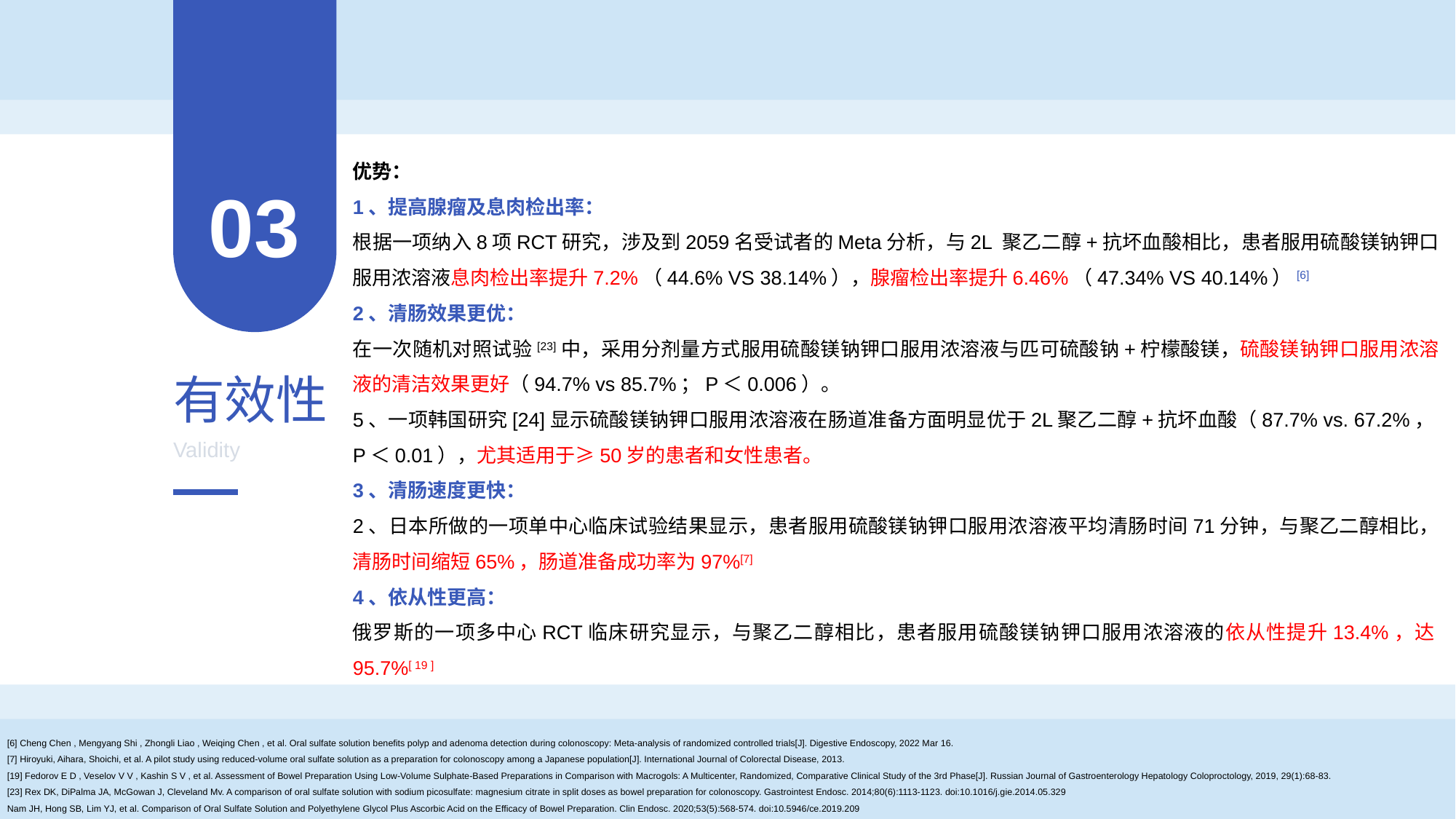

优势：
1、提高腺瘤及息肉检出率：
根据一项纳入8项RCT研究，涉及到2059名受试者的Meta分析，与2L 聚乙二醇+抗坏血酸相比，患者服用硫酸镁钠钾口服用浓溶液息肉检出率提升7.2%（44.6% VS 38.14%），腺瘤检出率提升6.46%（47.34% VS 40.14%）[6]
2、清肠效果更优：
在一次随机对照试验[23]中，采用分剂量方式服用硫酸镁钠钾口服用浓溶液与匹可硫酸钠+柠檬酸镁，硫酸镁钠钾口服用浓溶液的清洁效果更好（94.7% vs 85.7%；P＜0.006）。
5、一项韩国研究[24]显示硫酸镁钠钾口服用浓溶液在肠道准备方面明显优于2L聚乙二醇+抗坏血酸（87.7% vs. 67.2%，P＜0.01），尤其适用于≥50岁的患者和女性患者。
3、清肠速度更快：
2、日本所做的一项单中心临床试验结果显示，患者服用硫酸镁钠钾口服用浓溶液平均清肠时间71分钟，与聚乙二醇相比，清肠时间缩短65%，肠道准备成功率为97%[7]
4、依从性更高：
俄罗斯的一项多中心RCT临床研究显示，与聚乙二醇相比，患者服用硫酸镁钠钾口服用浓溶液的依从性提升13.4%，达95.7%[ 19 ]
03
有效性
Validity

[6] Cheng Chen , Mengyang Shi , Zhongli Liao , Weiqing Chen , et al. Oral sulfate solution benefits polyp and adenoma detection during colonoscopy: Meta-analysis of randomized controlled trials[J]. Digestive Endoscopy, 2022 Mar 16.
[7] Hiroyuki, Aihara, Shoichi, et al. A pilot study using reduced-volume oral sulfate solution as a preparation for colonoscopy among a Japanese population[J]. International Journal of Colorectal Disease, 2013.
[19] Fedorov E D , Veselov V V , Kashin S V , et al. Assessment of Bowel Preparation Using Low-Volume Sulphate-Based Preparations in Comparison with Macrogols: A Multicenter, Randomized, Comparative Clinical Study of the 3rd Phase[J]. Russian Journal of Gastroenterology Hepatology Coloproctology, 2019, 29(1):68-83.
[23] Rex DK, DiPalma JA, McGowan J, Cleveland Mv. A comparison of oral sulfate solution with sodium picosulfate: magnesium citrate in split doses as bowel preparation for colonoscopy. Gastrointest Endosc. 2014;80(6):1113-1123. doi:10.1016/j.gie.2014.05.329
Nam JH, Hong SB, Lim YJ, et al. Comparison of Oral Sulfate Solution and Polyethylene Glycol Plus Ascorbic Acid on the Efficacy of Bowel Preparation. Clin Endosc. 2020;53(5):568-574. doi:10.5946/ce.2019.209